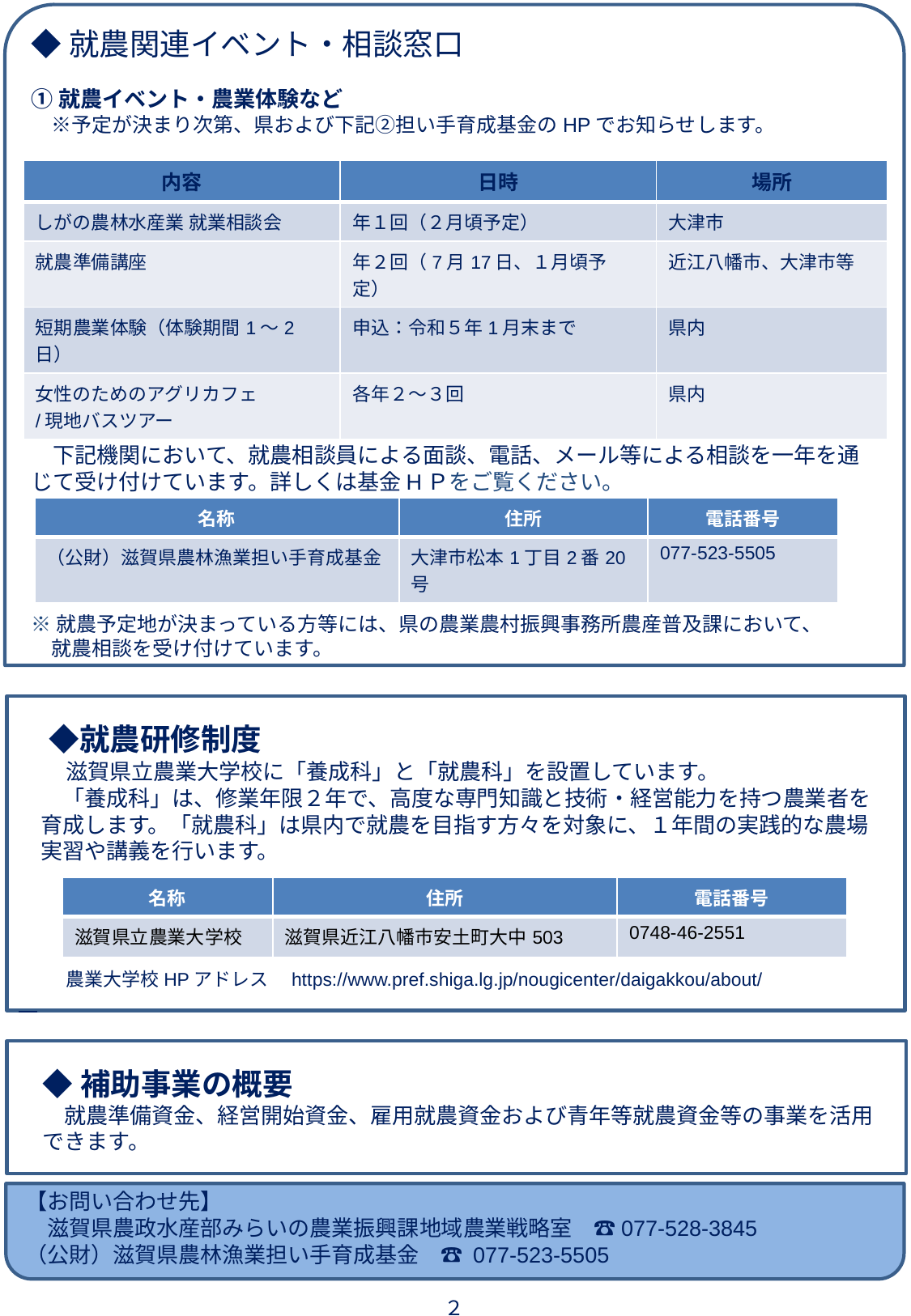

◆就農関連イベント・相談窓口

①就農イベント・農業体験など
　※予定が決まり次第、県および下記②担い手育成基金のHPでお知らせします。

②就農相談窓口
　下記機関において、就農相談員による面談、電話、メール等による相談を一年を通じて受け付けています。詳しくは基金HＰをご覧ください。

※就農予定地が決まっている方等には、県の農業農村振興事務所農産普及課において、
　就農相談を受け付けています。

| 内容 | 日時 | 場所 |
| --- | --- | --- |
| しがの農林水産業 就業相談会 | 年１回（２月頃予定） | 大津市 |
| 就農準備講座 | 年２回（7月17日、１月頃予定） | 近江八幡市、大津市等 |
| 短期農業体験（体験期間1～2日） | 申込：令和５年1月末まで | 県内 |
| 女性のためのアグリカフェ /現地バスツアー | 各年２～３回 | 県内 |
| 名称 | 住所 | 電話番号 |
| --- | --- | --- |
| （公財）滋賀県農林漁業担い手育成基金 | 大津市松本1丁目2番20号 | 077-523-5505 |
　◆就農研修制度
　　滋賀県立農業大学校に「養成科」と「就農科」を設置しています。
　　「養成科」は、修業年限２年で、高度な専門知識と技術・経営能力を持つ農業者を
　育成します。「就農科」は県内で就農を目指す方々を対象に、１年間の実践的な農場
　実習や講義を行います。

　　農業大学校HPアドレス　https://www.pref.shiga.lg.jp/nougicenter/daigakkou/about/

| 名称 | 住所 | 電話番号 |
| --- | --- | --- |
| 滋賀県立農業大学校 | 滋賀県近江八幡市安土町大中503 | 0748-46-2551 |
◆補助事業の概要
　就農準備資金、経営開始資金、雇用就農資金および青年等就農資金等の事業を活用
できます。
【お問い合わせ先】
　滋賀県農政水産部みらいの農業振興課地域農業戦略室　☎077-528-3845
（公財）滋賀県農林漁業担い手育成基金　☎ 077-523-5505
２